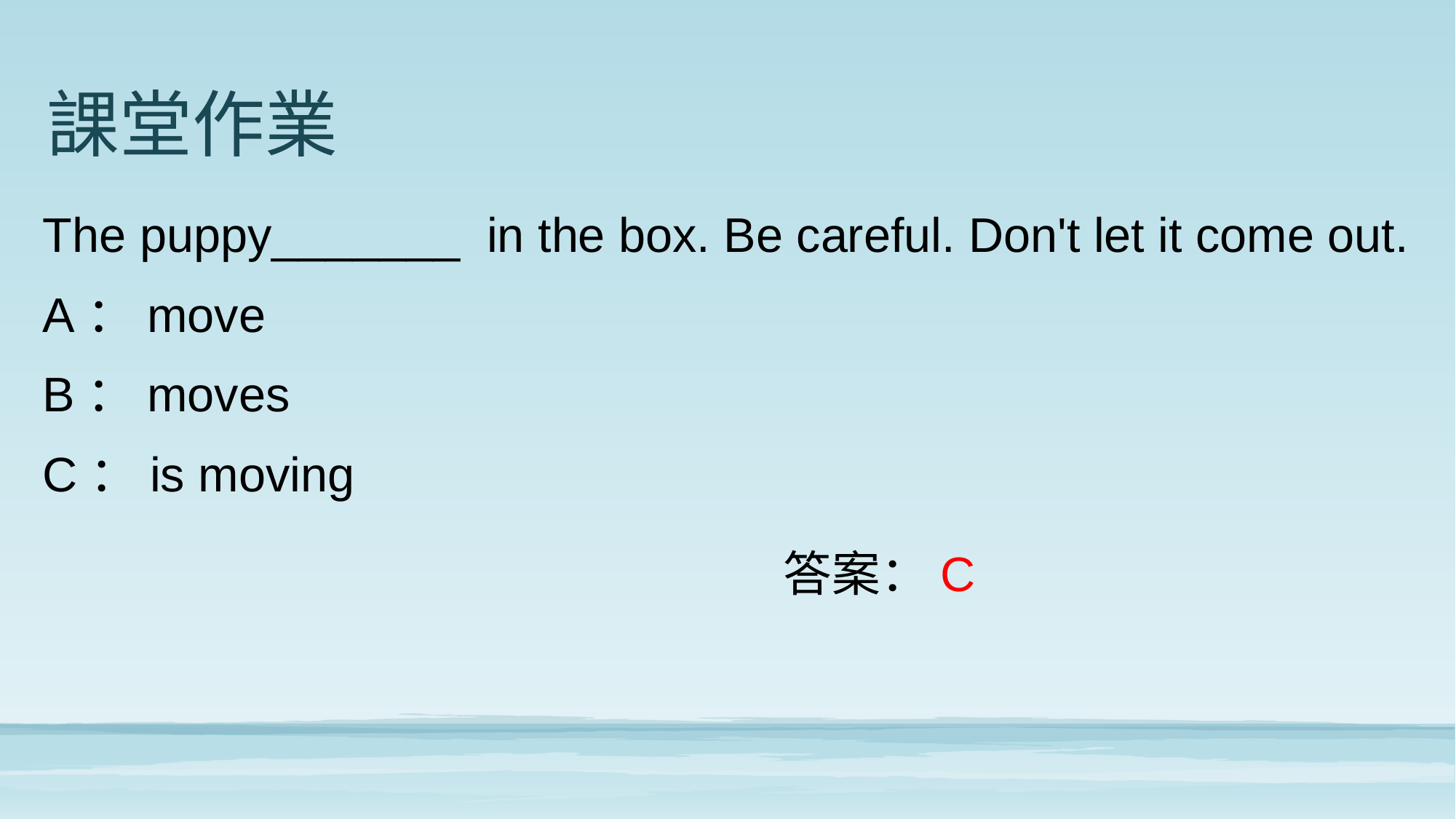

# 課堂作業
The puppy_______  in the box. Be careful. Don't let it come out.
A：move
B：moves
C：is moving

答案：C